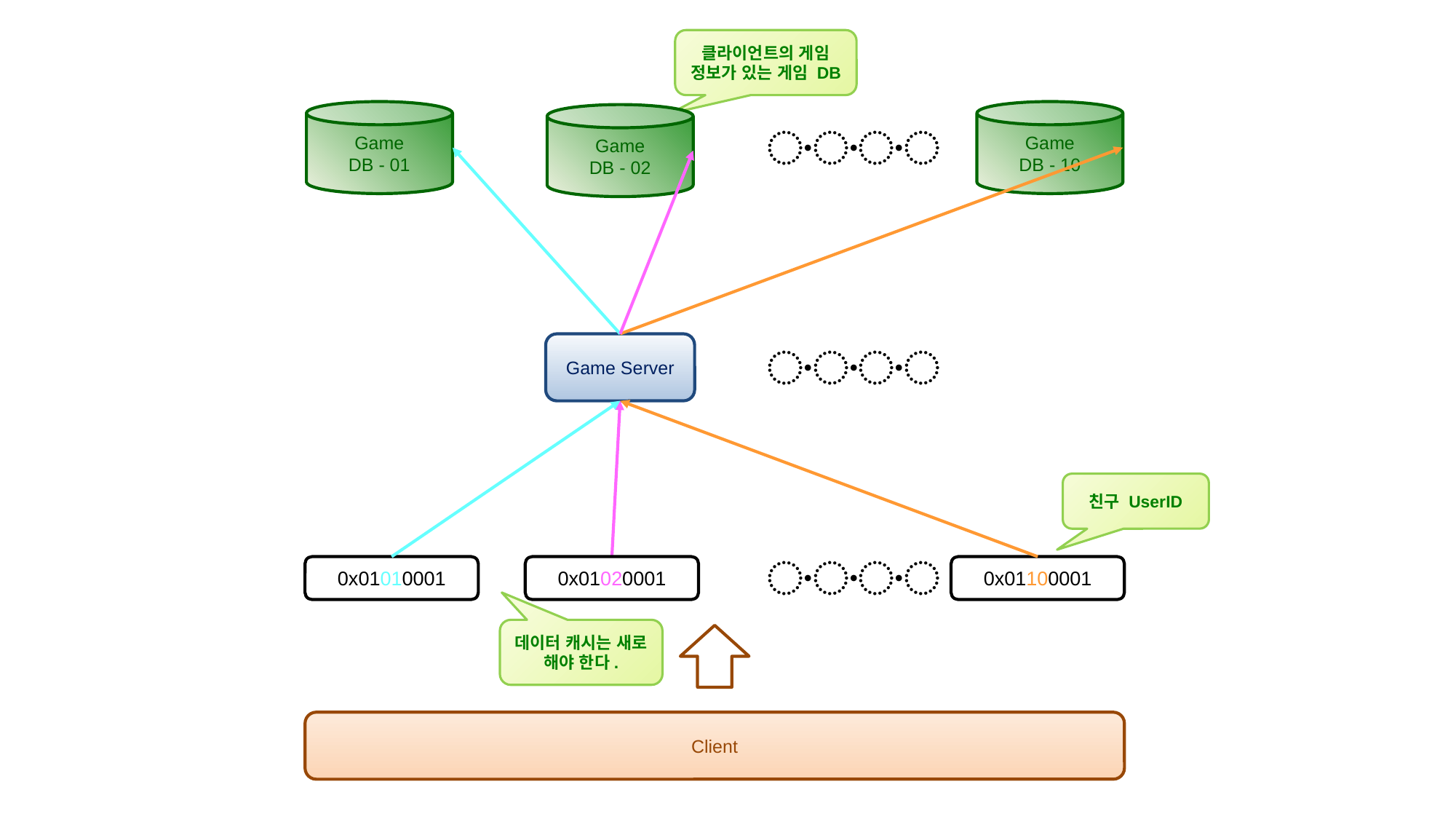

클라이언트의 게임 정보가 있는 게임 DB
Game
DB - 10
Game
DB - 01
Game
DB - 02
〮〮〮
Game Server
〮〮〮
친구 UserID
〮〮〮
0x01010001
0x01020001
0x01100001
데이터 캐시는 새로 해야 한다.

Client